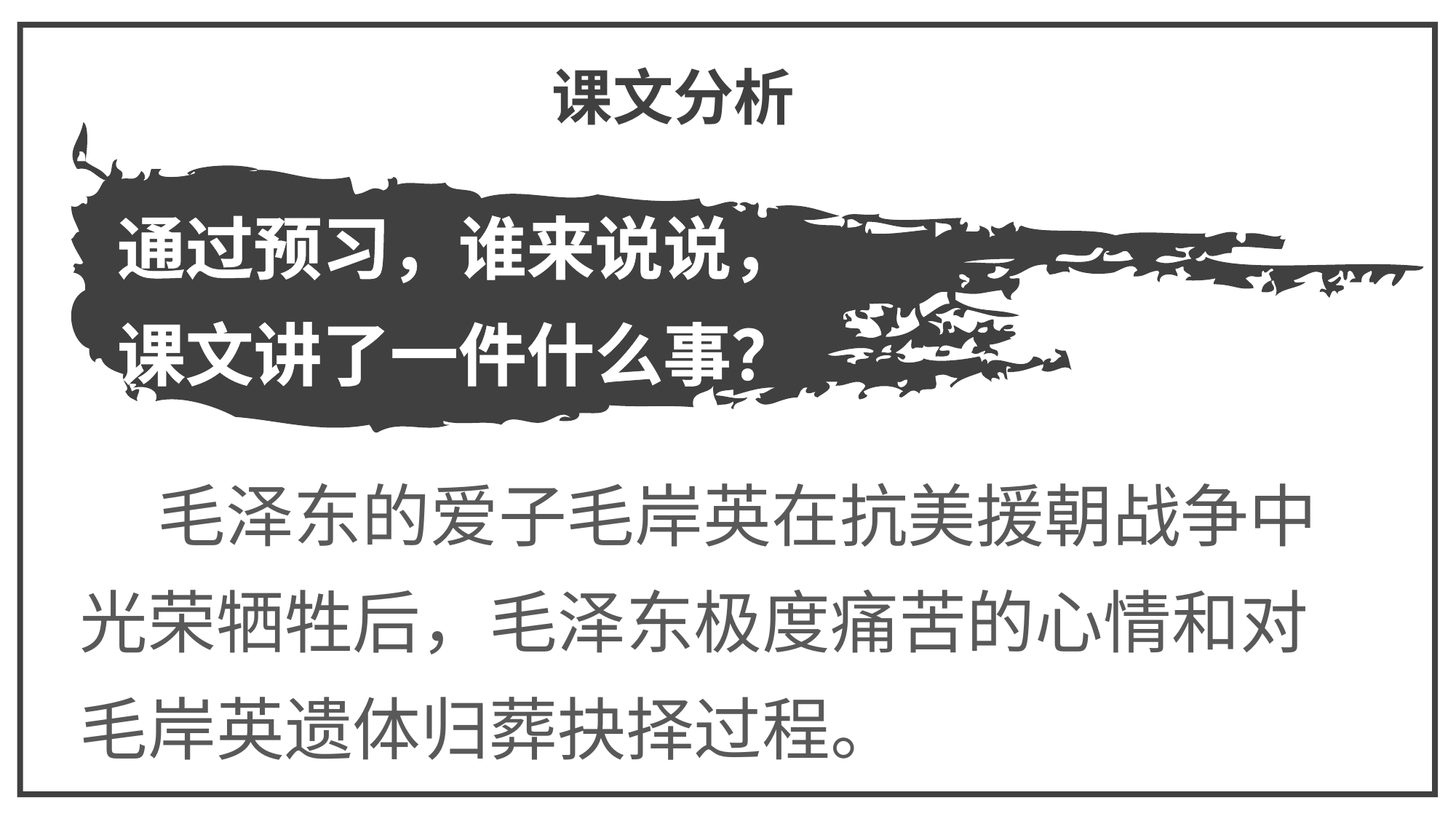

课文分析

通过预习，谁来说说，
课文讲了一件什么事？
    毛泽东的爱子毛岸英在抗美援朝战争中光荣牺牲后，毛泽东极度痛苦的心情和对毛岸英遗体归葬抉择过程。